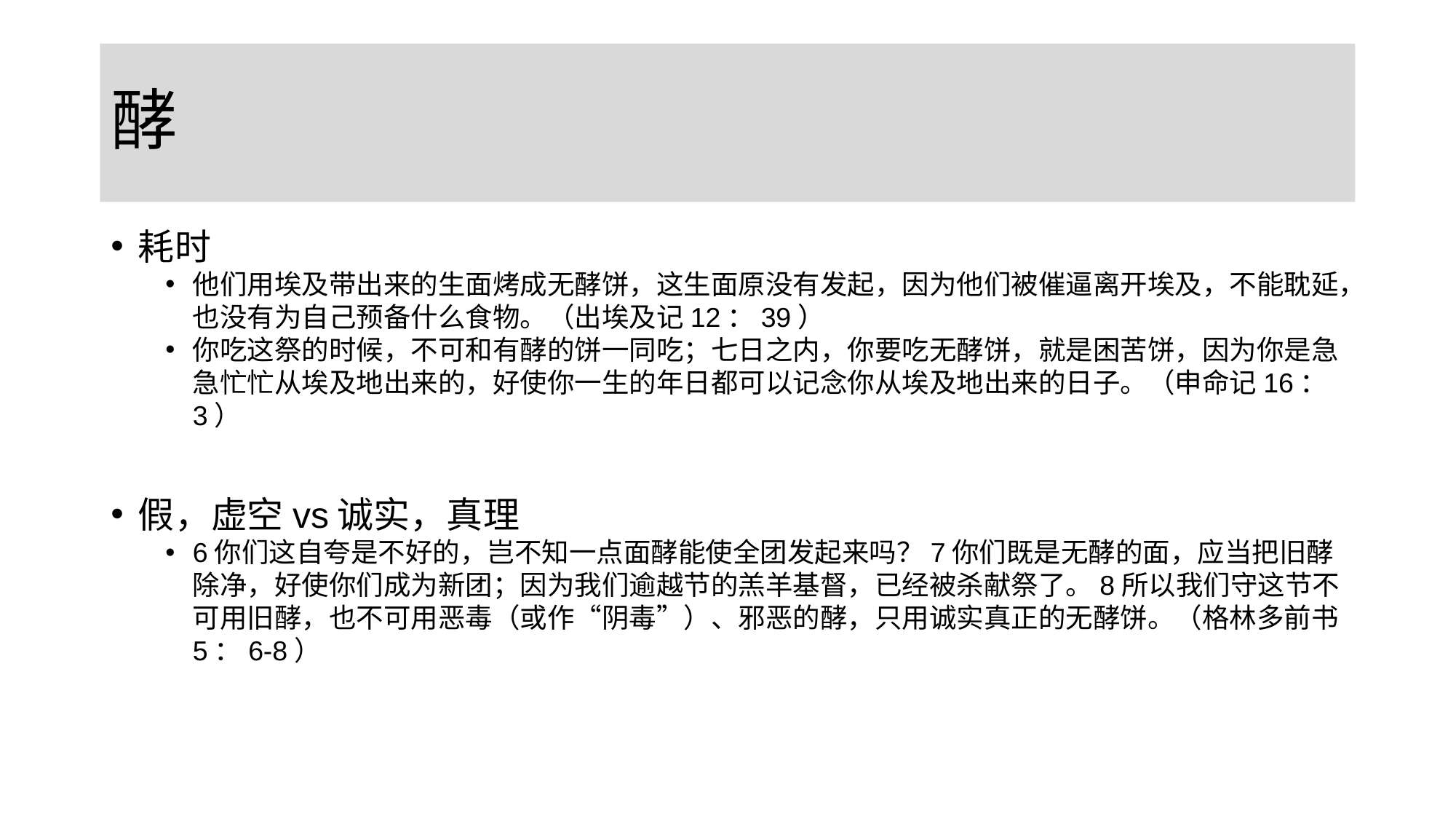

# 酵
耗时
他们用埃及带出来的生面烤成无酵饼，这生面原没有发起，因为他们被催逼离开埃及，不能耽延，也没有为自己预备什么食物。（出埃及记12：39）
你吃这祭的时候，不可和有酵的饼一同吃；七日之内，你要吃无酵饼，就是困苦饼，因为你是急急忙忙从埃及地出来的，好使你一生的年日都可以记念你从埃及地出来的日子。（申命记16：3）

假，虚空vs诚实，真理
6你们这自夸是不好的，岂不知一点面酵能使全团发起来吗？7你们既是无酵的面，应当把旧酵除净，好使你们成为新团；因为我们逾越节的羔羊基督，已经被杀献祭了。8所以我们守这节不可用旧酵，也不可用恶毒（或作“阴毒”）、邪恶的酵，只用诚实真正的无酵饼。（格林多前书5：6-8）